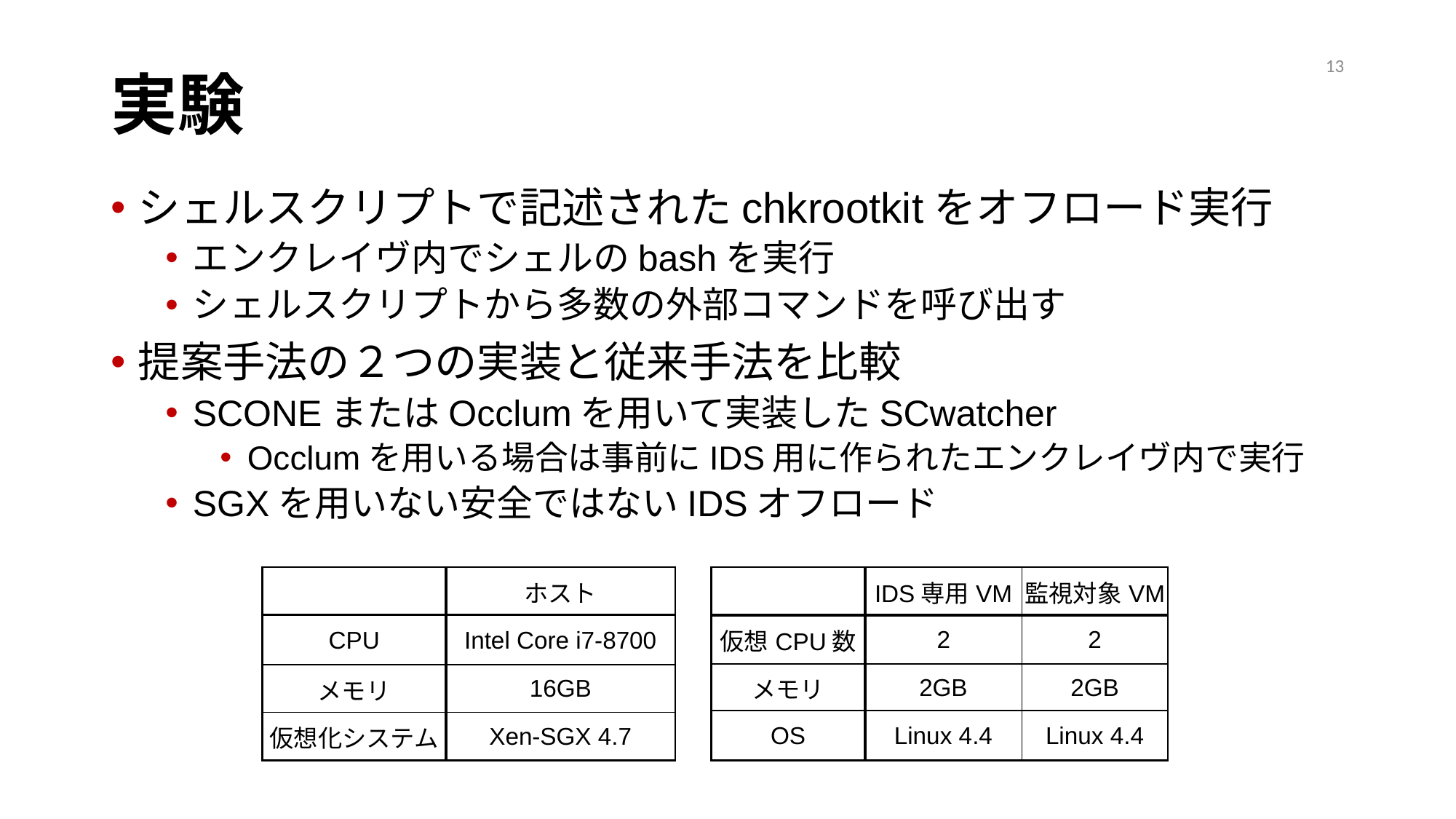

13
# 実験
シェルスクリプトで記述されたchkrootkitをオフロード実行
エンクレイヴ内でシェルのbashを実行
シェルスクリプトから多数の外部コマンドを呼び出す
提案手法の２つの実装と従来手法を比較
SCONEまたはOcclumを用いて実装したSCwatcher
Occlumを用いる場合は事前にIDS用に作られたエンクレイヴ内で実行
SGXを用いない安全ではないIDSオフロード
|  | ホスト |
| --- | --- |
| CPU | Intel Core i7-8700 |
| メモリ | 16GB |
| 仮想化システム | Xen-SGX 4.7 |
|  | IDS専用VM | 監視対象VM |
| --- | --- | --- |
| 仮想CPU数 | 2 | 2 |
| メモリ | 2GB | 2GB |
| OS | Linux 4.4 | Linux 4.4 |